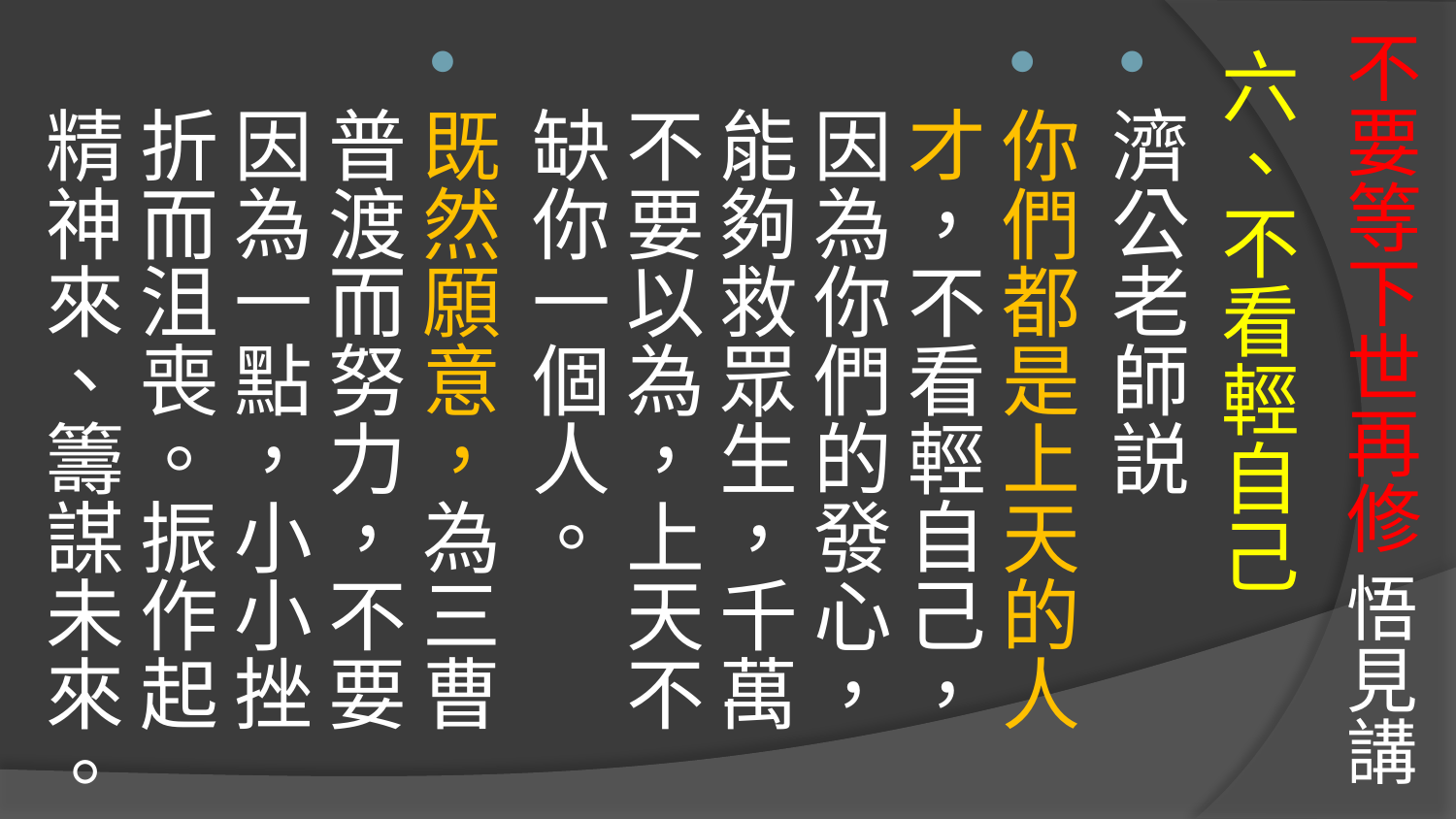

# 不要等下世再修 悟見講
六、不看輕自己
濟公老師説
你們都是上天的人才，不看輕自己，因為你們的發心，能夠救眾生，千萬不要以為，上天不缺你一個人。
既然願意，為三曹普渡而努力，不要因為一點，小小挫折而沮喪。振作起精神來、籌謀未來。